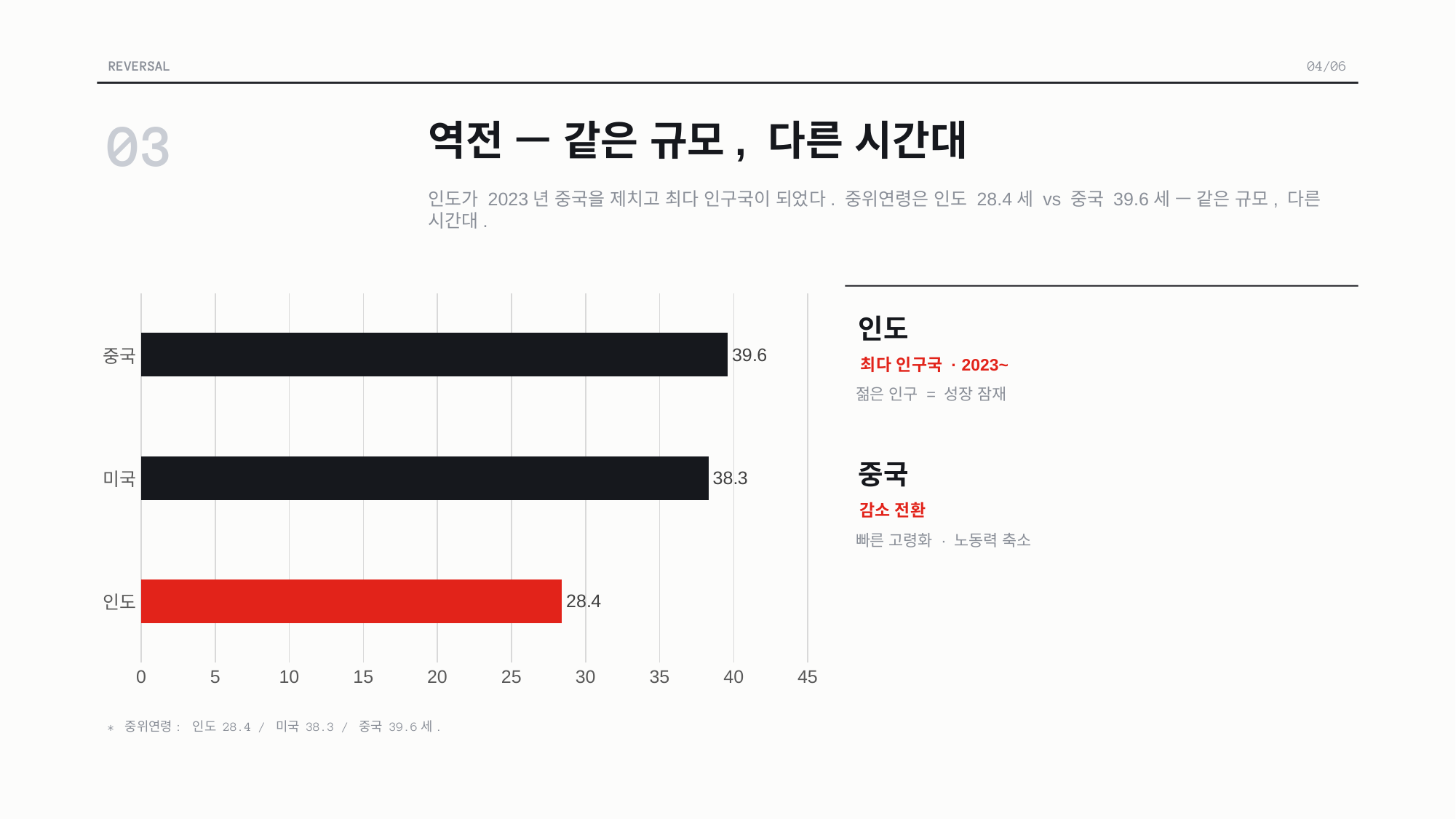

REVERSAL
04/06

03
역전 — 같은 규모, 다른 시간대
인도가 2023년 중국을 제치고 최다 인구국이 되었다. 중위연령은 인도 28.4세 vs 중국 39.6세 — 같은 규모, 다른 시간대.

### Chart

| Category |  |
|---|---|
| 인도 | 28.4 |
| 미국 | 38.3 |
| 중국 | 39.6 |
인도
최다 인구국 · 2023~
젊은 인구 = 성장 잠재
중국
감소 전환
빠른 고령화 · 노동력 축소
* 중위연령: 인도 28.4 / 미국 38.3 / 중국 39.6세.